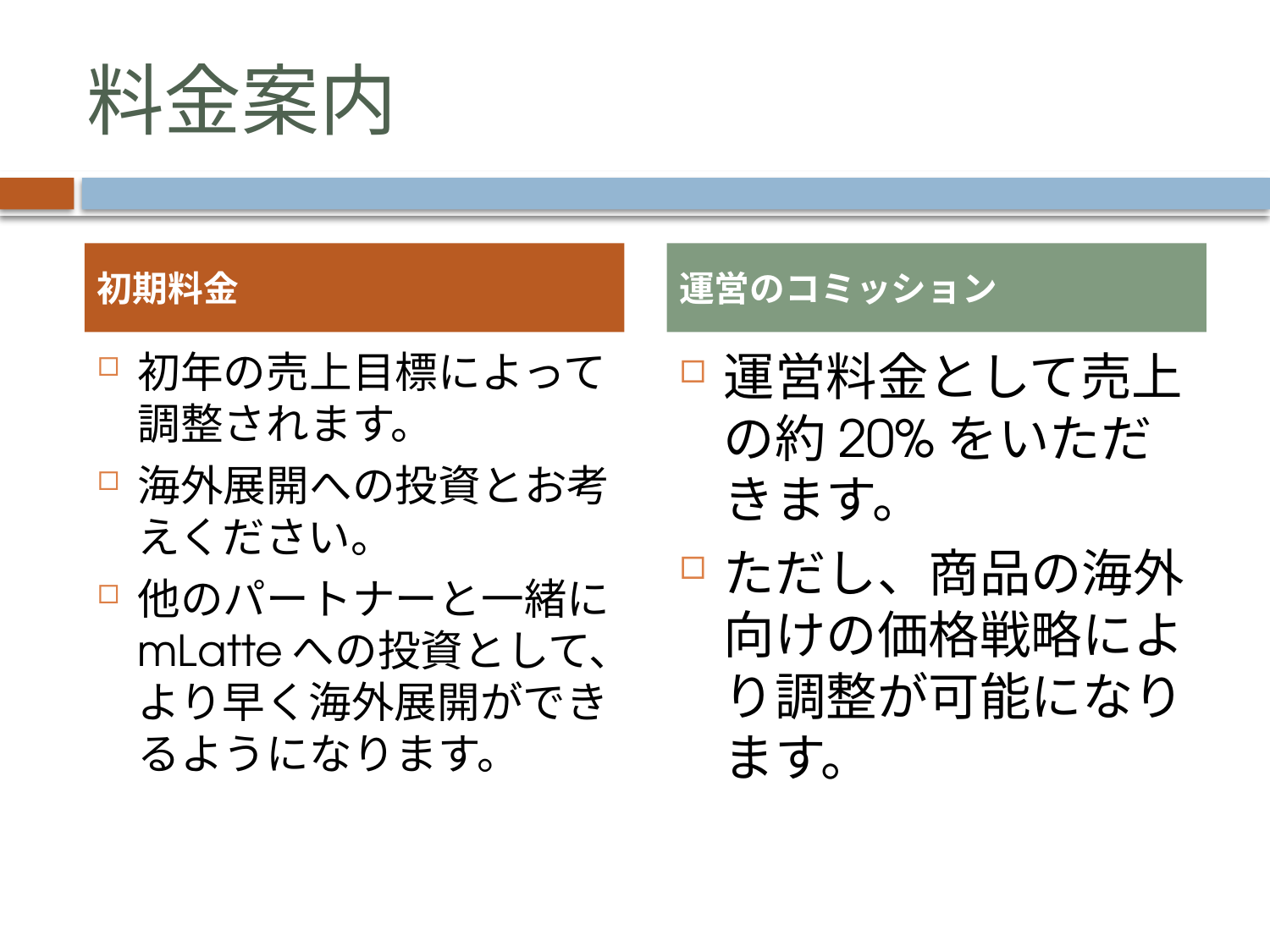

# 料金案内
初期料金
運営のコミッション
初年の売上目標によって調整されます。
海外展開への投資とお考えください。
他のパートナーと一緒にmLatteへの投資として、より早く海外展開ができるようになります。
運営料金として売上の約20%をいただきます。
ただし、商品の海外向けの価格戦略により調整が可能になります。